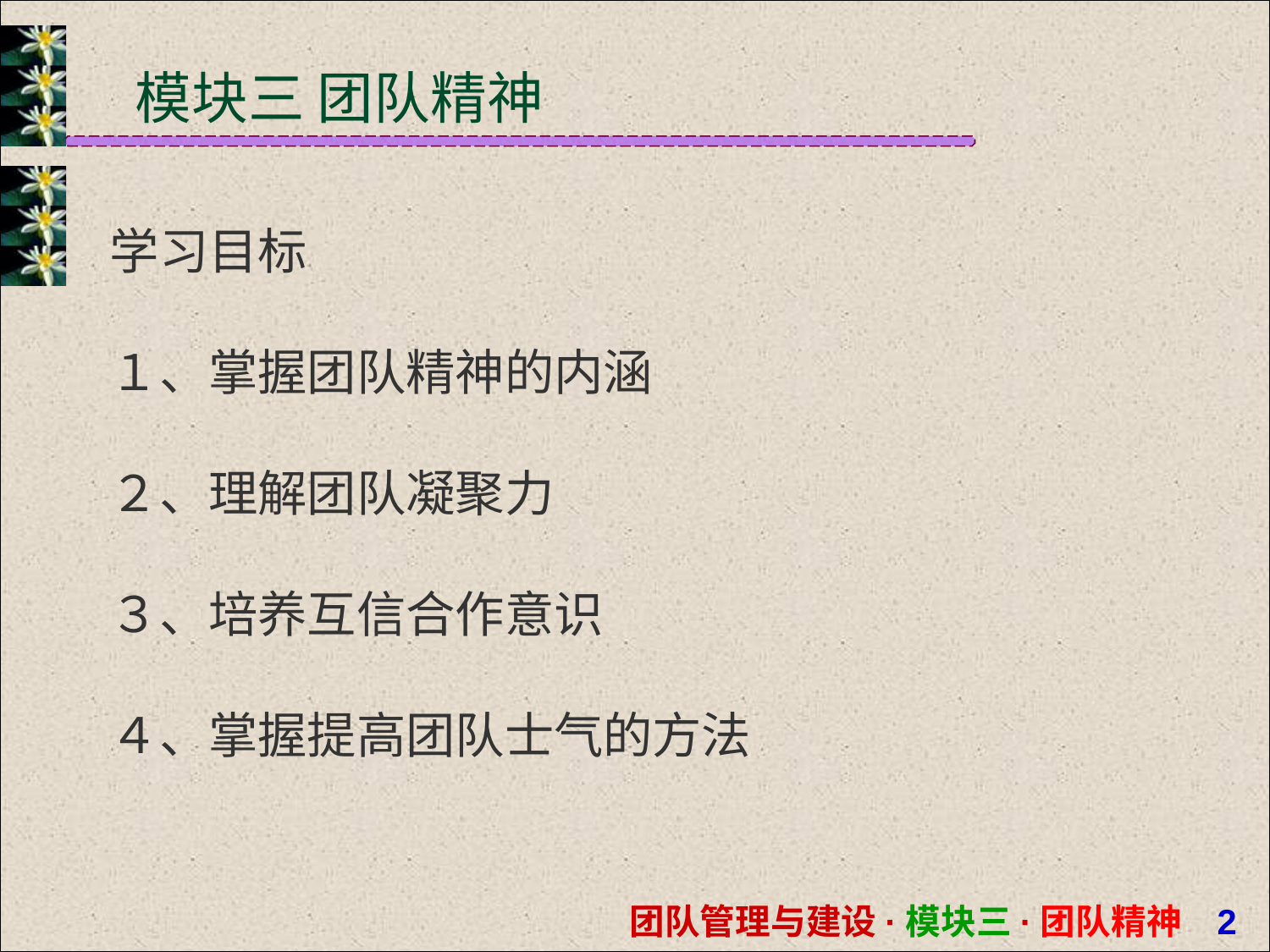

# 模块三 团队精神

学习目标

１、掌握团队精神的内涵

２、理解团队凝聚力

３、培养互信合作意识

４、掌握提高团队士气的方法
团队管理与建设·模块三·团队精神 2